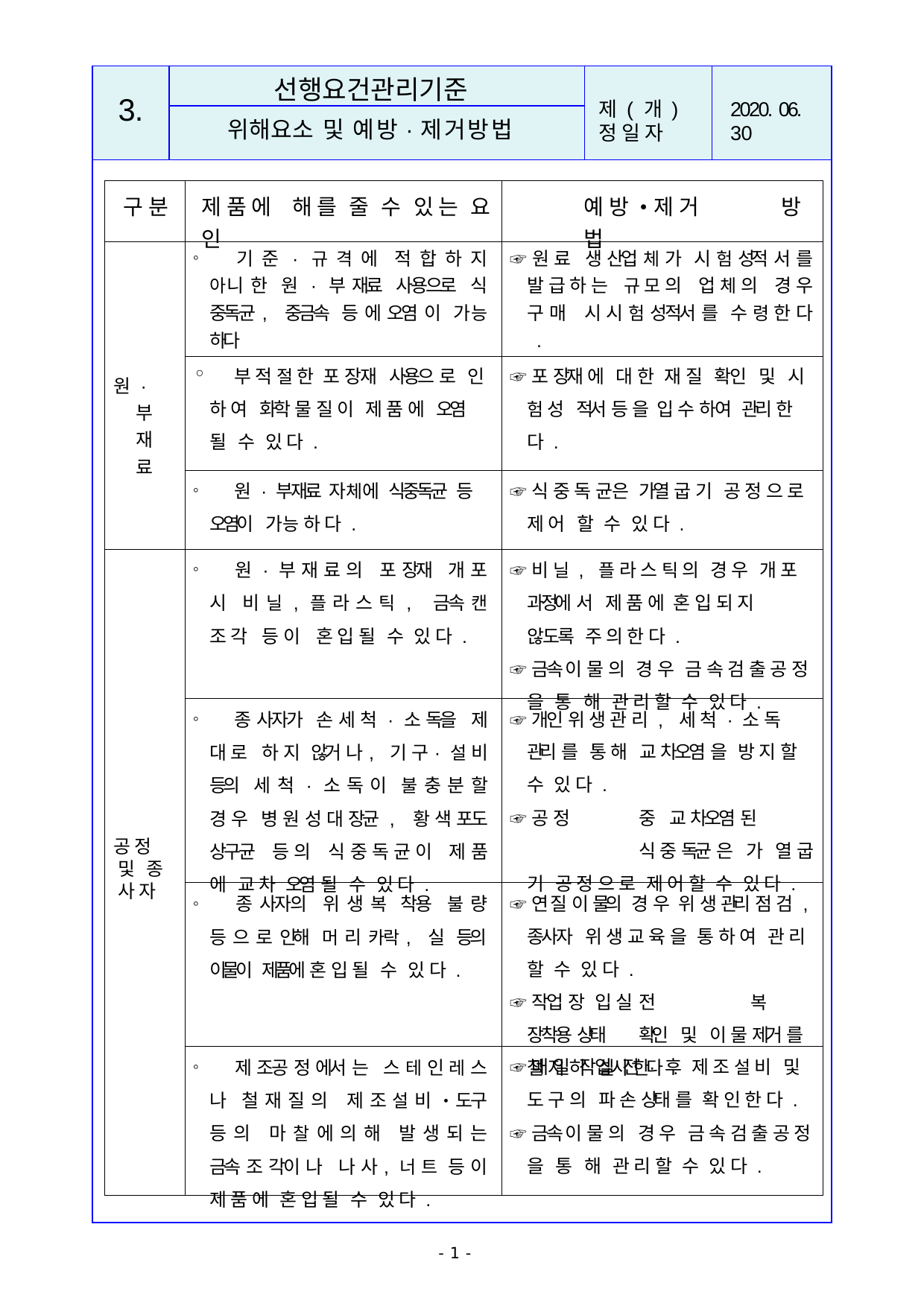

|  |  |  |  |
| --- | --- | --- | --- |
|  |  |  |  |
|  |  |  |  |
선행요건관리기준
3.
제 ( 개 ) 정 일 자
2020. 06. 30
위해요소 및 예방·제거방법
| 구 분 | 제 품 에 해 를 줄 수 있 는 요 인 | 예 방 ・제 거 방 법 |
| --- | --- | --- |
| 원 · 부 재 료 | 기 준 · 규 격 에 적 합 하 지 아니 한 원 · 부 재료 사용으로 식 중독균, 중금속 등 에 오염 이 가능 하다 | ☞원 료 생 산업 체 가 시 험 성적 서 를 발 급 하 는 규 모 의 업 체 의 경 우 구 매 시 시 험 성적서 를 수 령 한 다 . |
|  | 부 적 절 한 포 장재 사용으 로 인 하 여 화학 물 질 이 제 품 에 오염 될 수 있 다 . | ☞포 장재 에 대 한 재 질 확인 및 시 험 성 적서 등 을 입 수 하여 관리 한 다 . |
|  | 원 · 부재료 자체에 식중독균 등 오염이 가능 하 다 . | ☞식 중 독 균은 가열 굽 기 공 정 으 로 제 어 할 수 있 다 . |
| 공 정 및 종 사 자 | 원 · 부 재 료 의 포 장재 개 포 시 비 닐 , 플 라 스 틱 , 금속 캔 조 각 등 이 혼 입 될 수 있 다 . | ☞비 닐 , 플 라 스 틱 의 경 우 개 포 과정에 서 제 품 에 혼 입 되 지 않도록 주 의 한 다 . ☞금속 이 물 의 경 우 금 속 검 출 공 정 을 통 해 관 리 할 수 있 다 . |
|  | 종 사자가 손 세 척 · 소 독을 제 대 로 하 지 않거 나, 기 구· 설 비 등의 세 척 · 소 독 이 불 충 분 할 경 우 병 원 성 대 장균 , 황 색 포도 상구균 등 의 식 중 독 균 이 제 품 에 교 차 오염 될 수 있 다 . | ☞개인 위 생 관 리 , 세 척 · 소 독 관리 를 통 해 교 차오염 을 방 지 할 수 있 다 . ☞공 정 중 교 차오염 된 식 중 독균 은 가 열 굽 기 공 정 으 로 제 어 할 수 있 다 . |
|  | 종 사자의 위 생 복 착용 불 량 등 으 로 인해 머 리 카락, 실 등의 이물이 제품에 혼 입 될 수 있 다 . | ☞연 질 이 물의 경 우 위 생 관리 점 검 , 종사자 위 생 교 육 을 통 하 여 관 리 할 수 있 다 . ☞작업 장 입 실 전 복 장착용 상태 확인 및 이 물 제거 를 철 저 히 실시 한다 . |
|  | 제 조공 정 에서 는 스 테 인 레 스 나 철 재 질 의 제 조 설 비 ・도구 등 의 마 찰 에 의 해 발 생 되 는 금속 조 각이 나 나 사, 너 트 등 이 제 품 에 혼 입 될 수 있 다 . | ☞매 일 작업 전 · 후 제 조 설 비 및 도 구 의 파 손 상태 를 확 인 한 다 . ☞금속 이 물 의 경 우 금 속 검 출 공 정 을 통 해 관 리 할 수 있 다 . |
- 1 -